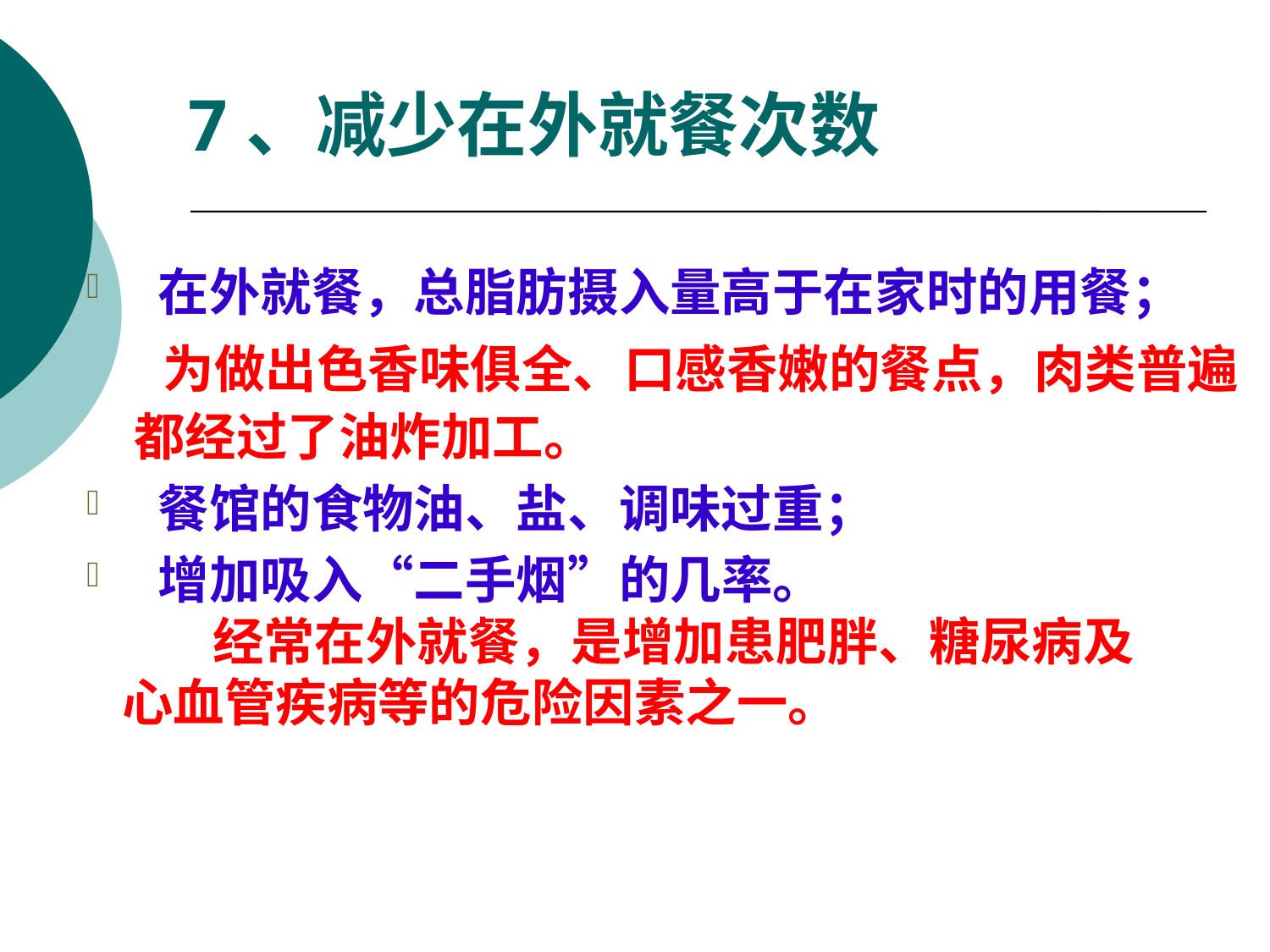

# 7、减少在外就餐次数
 在外就餐，总脂肪摄入量高于在家时的用餐；
       为做出色香味俱全、口感香嫩的餐点，肉类普遍都经过了油炸加工。
 餐馆的食物油、盐、调味过重；
 增加吸入“二手烟”的几率。
               经常在外就餐，是增加患肥胖、糖尿病及
  心血管疾病等的危险因素之一。